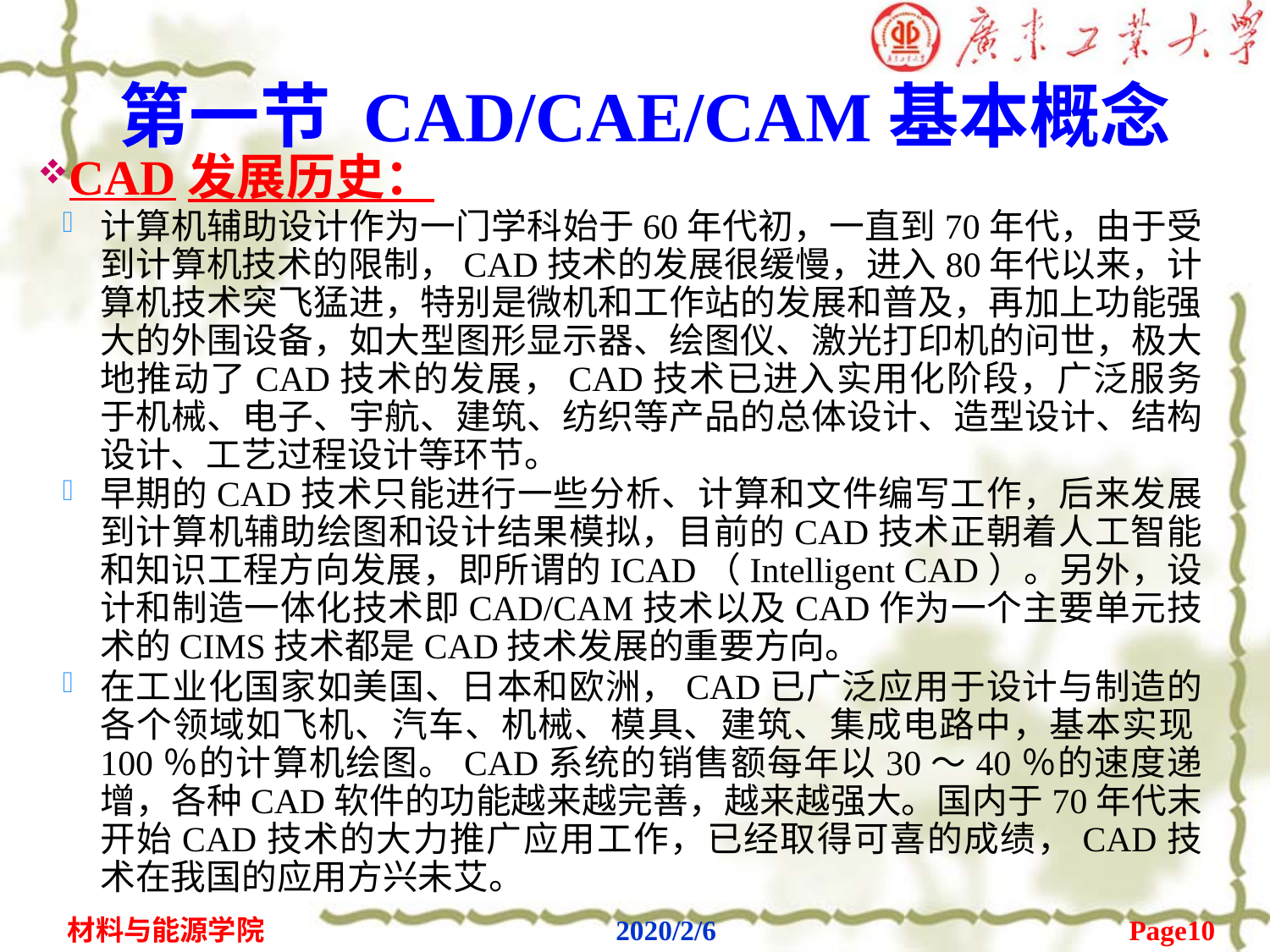

# 第一节 CAD/CAE/CAM基本概念
CAD发展历史：
计算机辅助设计作为一门学科始于60年代初，一直到70年代，由于受到计算机技术的限制，CAD技术的发展很缓慢，进入80年代以来，计算机技术突飞猛进，特别是微机和工作站的发展和普及，再加上功能强大的外围设备，如大型图形显示器、绘图仪、激光打印机的问世，极大地推动了CAD技术的发展，CAD技术已进入实用化阶段，广泛服务于机械、电子、宇航、建筑、纺织等产品的总体设计、造型设计、结构设计、工艺过程设计等环节。
早期的CAD技术只能进行一些分析、计算和文件编写工作，后来发展到计算机辅助绘图和设计结果模拟，目前的CAD技术正朝着人工智能和知识工程方向发展，即所谓的ICAD（Intelligent CAD）。另外，设计和制造一体化技术即CAD/CAM技术以及CAD作为一个主要单元技术的CIMS技术都是CAD技术发展的重要方向。
在工业化国家如美国、日本和欧洲，CAD已广泛应用于设计与制造的各个领域如飞机、汽车、机械、模具、建筑、集成电路中，基本实现100％的计算机绘图。CAD系统的销售额每年以30～40％的速度递增，各种CAD软件的功能越来越完善，越来越强大。国内于70年代末开始CAD技术的大力推广应用工作，已经取得可喜的成绩，CAD技术在我国的应用方兴未艾。
Page10
材料与能源学院
2020/2/6